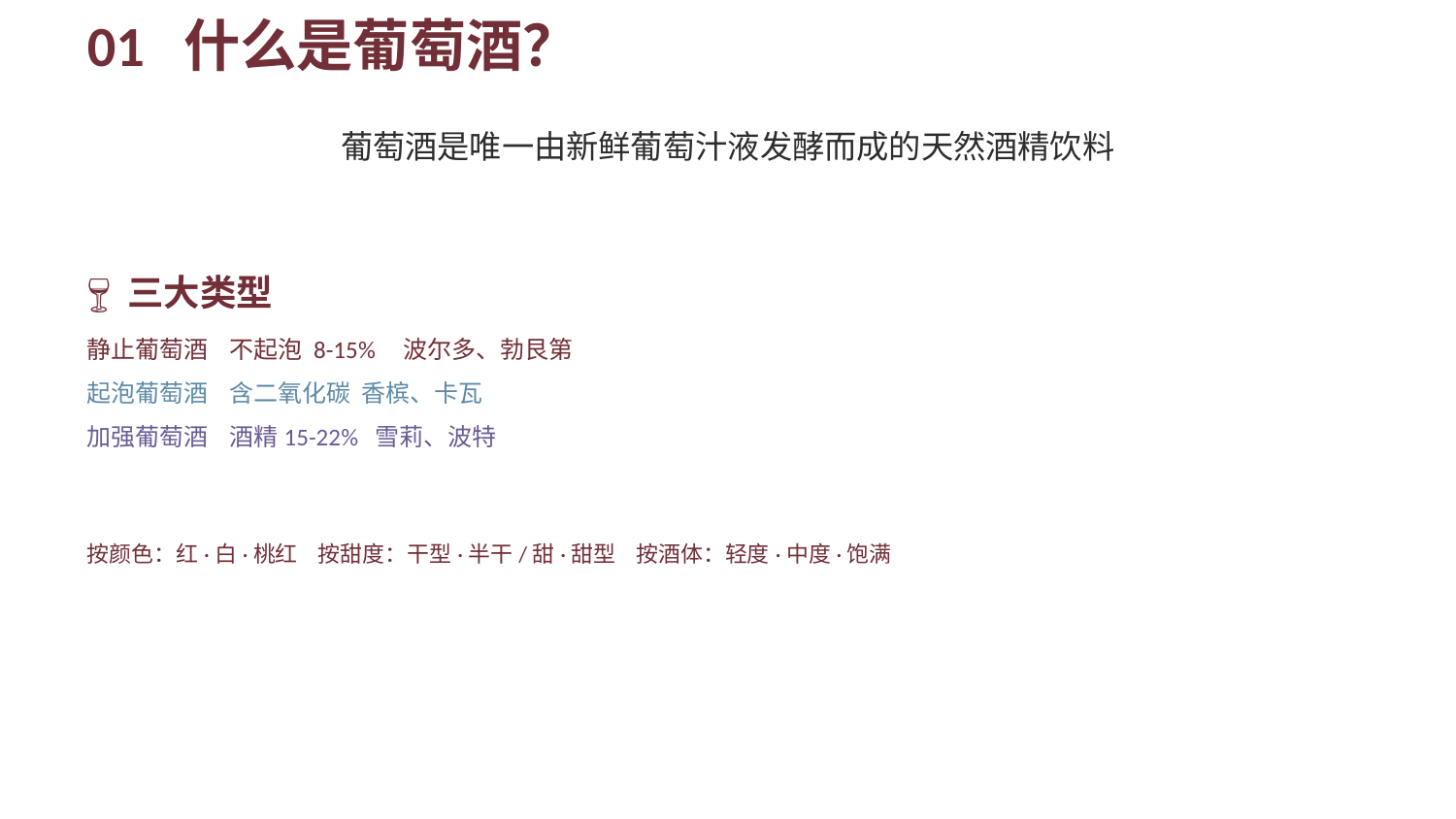

01  什么是葡萄酒？
葡萄酒是唯一由新鲜葡萄汁液发酵而成的天然酒精饮料
🍷 三大类型
静止葡萄酒    不起泡 8-15%    波尔多、勃艮第
起泡葡萄酒    含二氧化碳  香槟、卡瓦
加强葡萄酒    酒精15-22%  雪莉、波特
按颜色：红·白·桃红    按甜度：干型·半干/甜·甜型    按酒体：轻度·中度·饱满